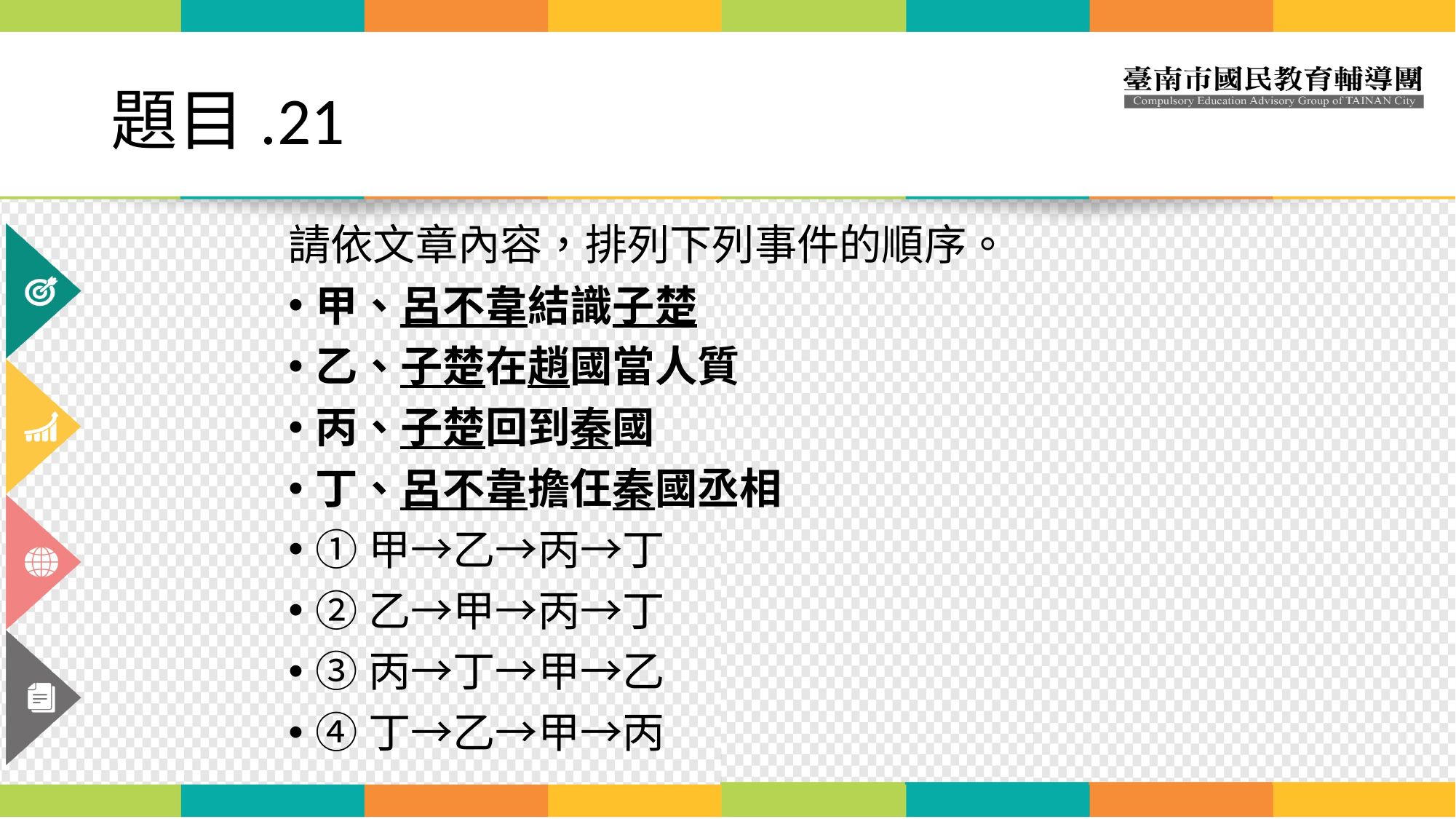

題目.21
請依文章內容，排列下列事件的順序。
甲、呂不韋結識子楚
乙、子楚在趙國當人質
丙、子楚回到秦國
丁、呂不韋擔仼秦國丞相
①甲→乙→丙→丁
②乙→甲→丙→丁
③丙→丁→甲→乙
④丁→乙→甲→丙